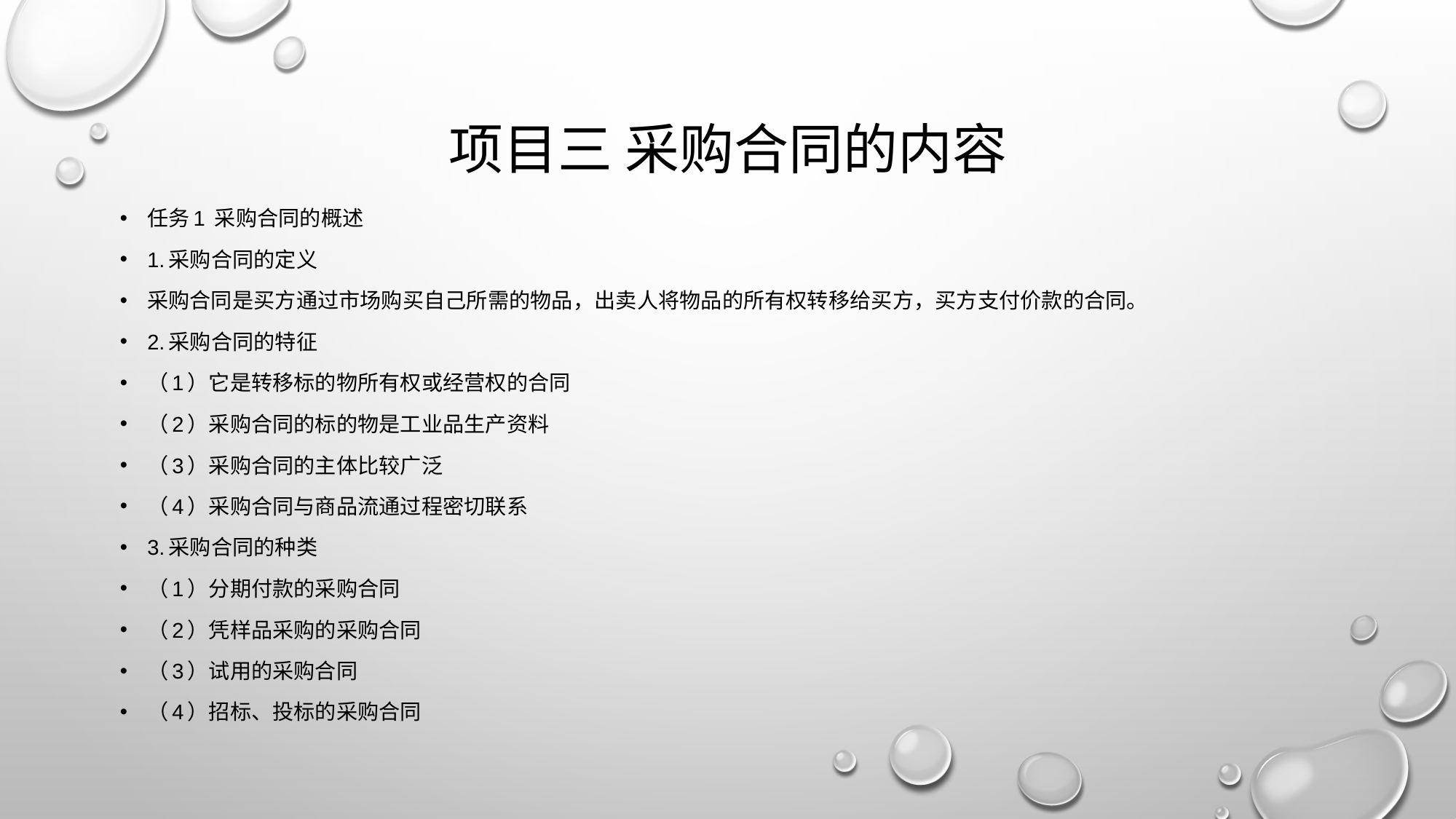

# 项目三 采购合同的内容
任务1 采购合同的概述
1.采购合同的定义
采购合同是买方通过市场购买自己所需的物品，出卖人将物品的所有权转移给买方，买方支付价款的合同。
2.采购合同的特征
（1）它是转移标的物所有权或经营权的合同
（2）采购合同的标的物是工业品生产资料
（3）采购合同的主体比较广泛
（4）采购合同与商品流通过程密切联系
3.采购合同的种类
（1）分期付款的采购合同
（2）凭样品采购的采购合同
（3）试用的采购合同
（4）招标、投标的采购合同